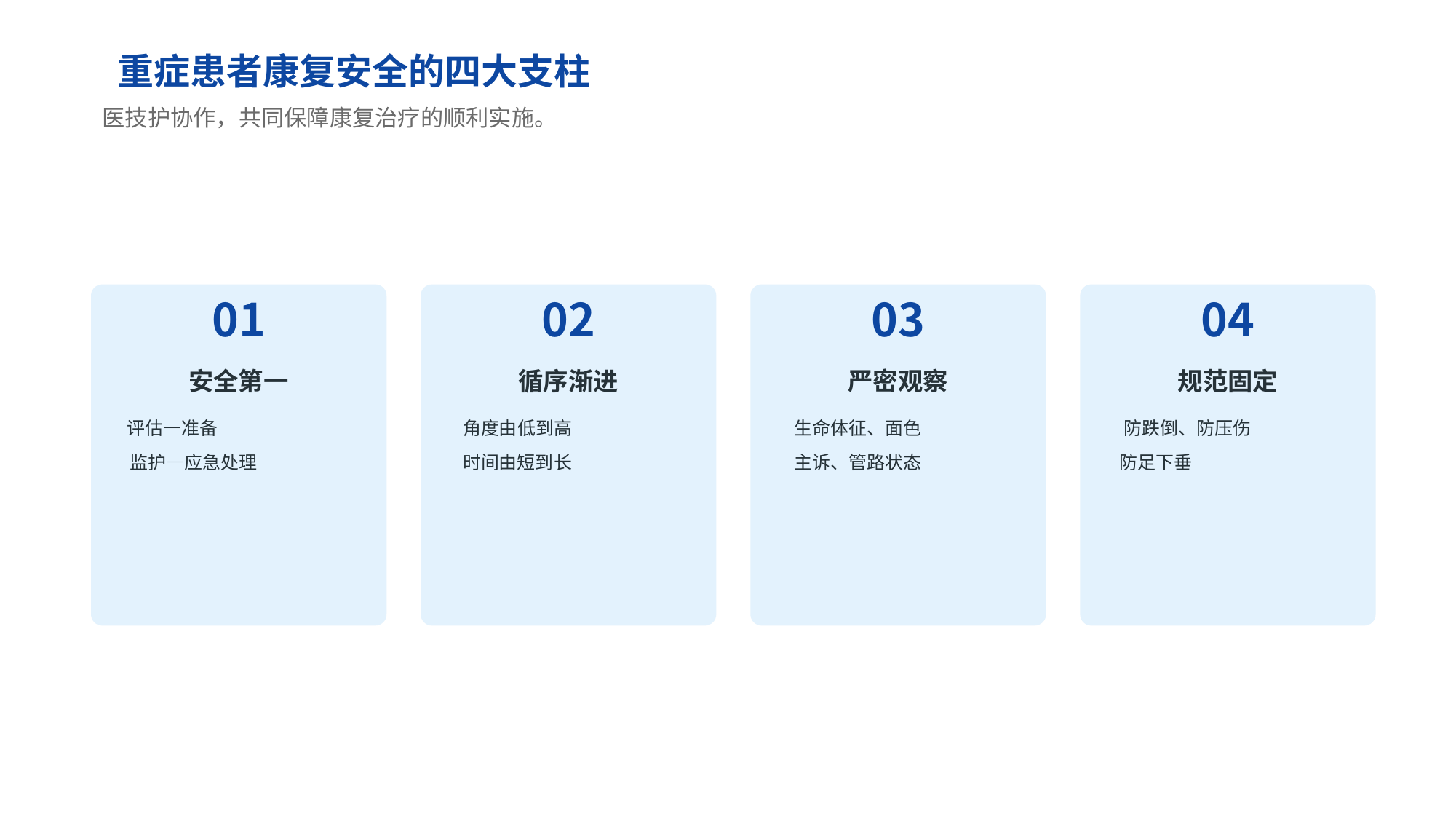

重症患者康复安全的四大支柱
医技护协作，共同保障康复治疗的顺利实施。

01
安全第一
评估—准备
监护—应急处理

02
循序渐进
角度由低到高
时间由短到长

03
严密观察
生命体征、面色
主诉、管路状态

04
规范固定
防跌倒、防压伤
防足下垂